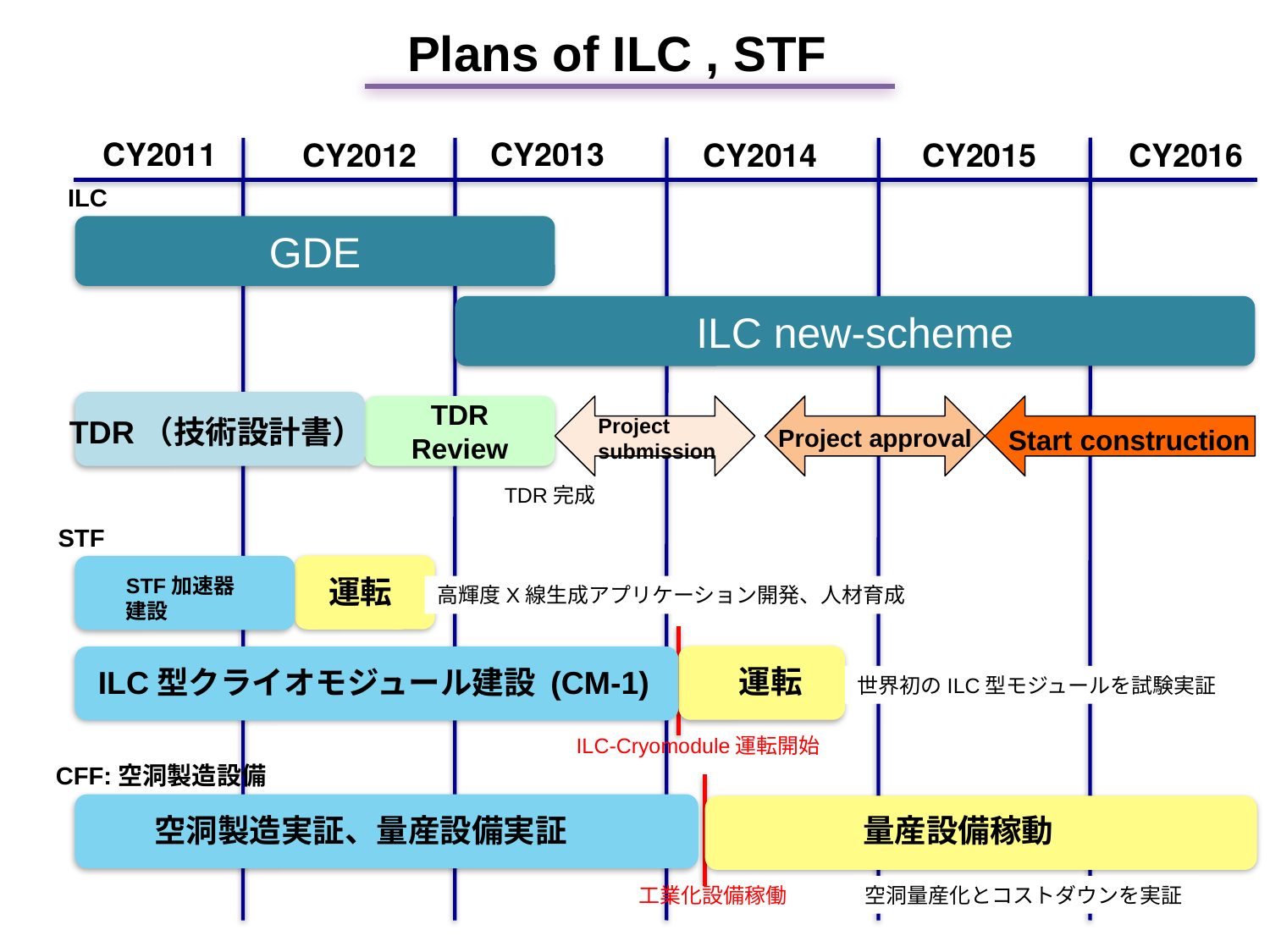

Plans of ILC , STF
CY2011
CY2013
CY2012
CY2014
CY2015
CY2016
ILC
GDE
ILC new-scheme

TDR Review

TDR（技術設計書）
Project
submission
Project approval
Start construction
TDR完成
STF

STF加速器
建設
運転
高輝度X線生成アプリケーション開発、人材育成

運転
ILC型クライオモジュール建設 (CM-1)
世界初のILC型モジュールを試験実証
ILC-Cryomodule運転開始
CFF:空洞製造設備

空洞製造実証、量産設備実証
量産設備稼動
25
工業化設備稼働
空洞量産化とコストダウンを実証